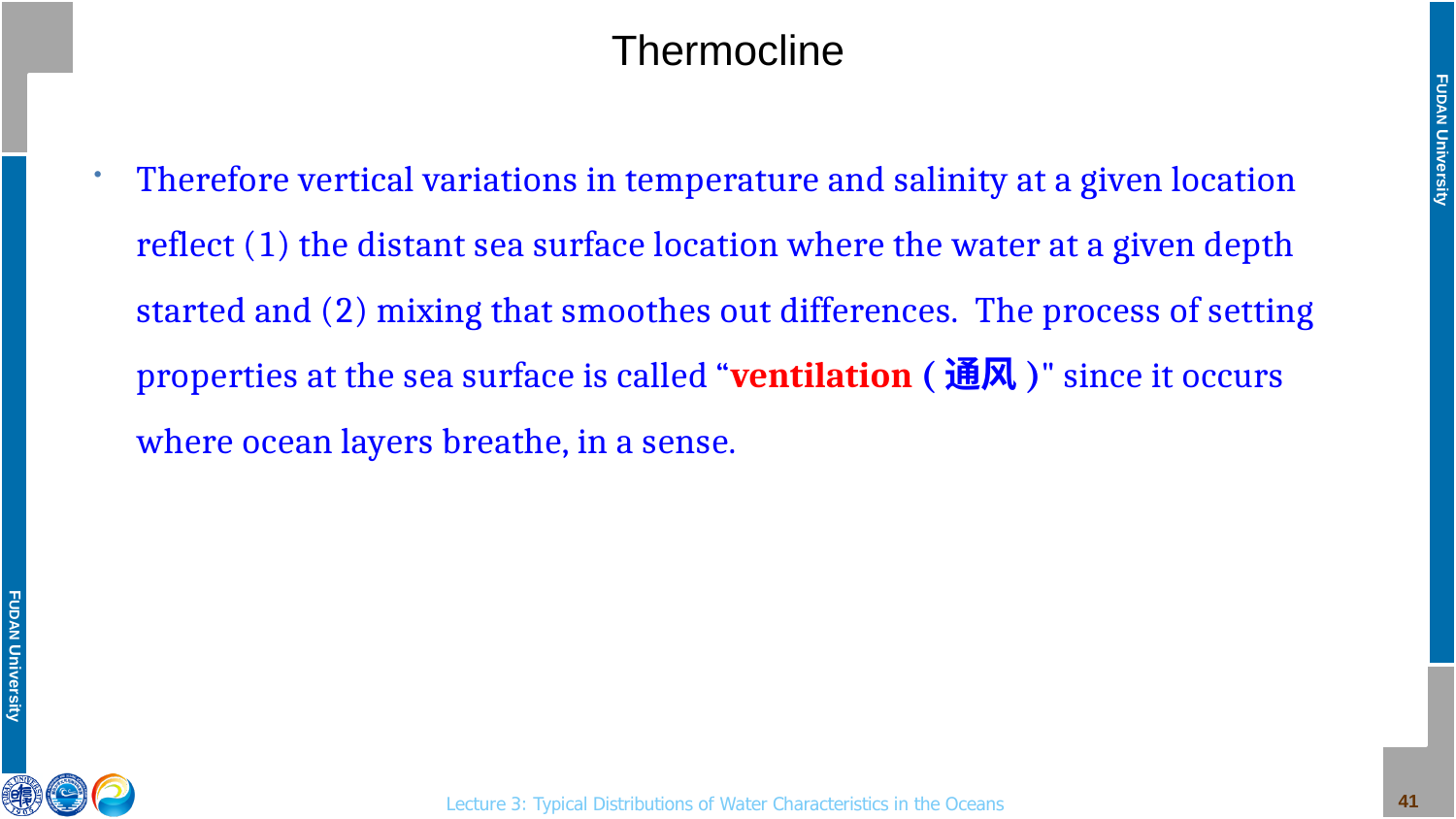

# Thermocline
Therefore vertical variations in temperature and salinity at a given location reflect (1) the distant sea surface location where the water at a given depth started and (2) mixing that smoothes out differences.  The process of setting properties at the sea surface is called “ventilation (通风)" since it occurs where ocean layers breathe, in a sense.